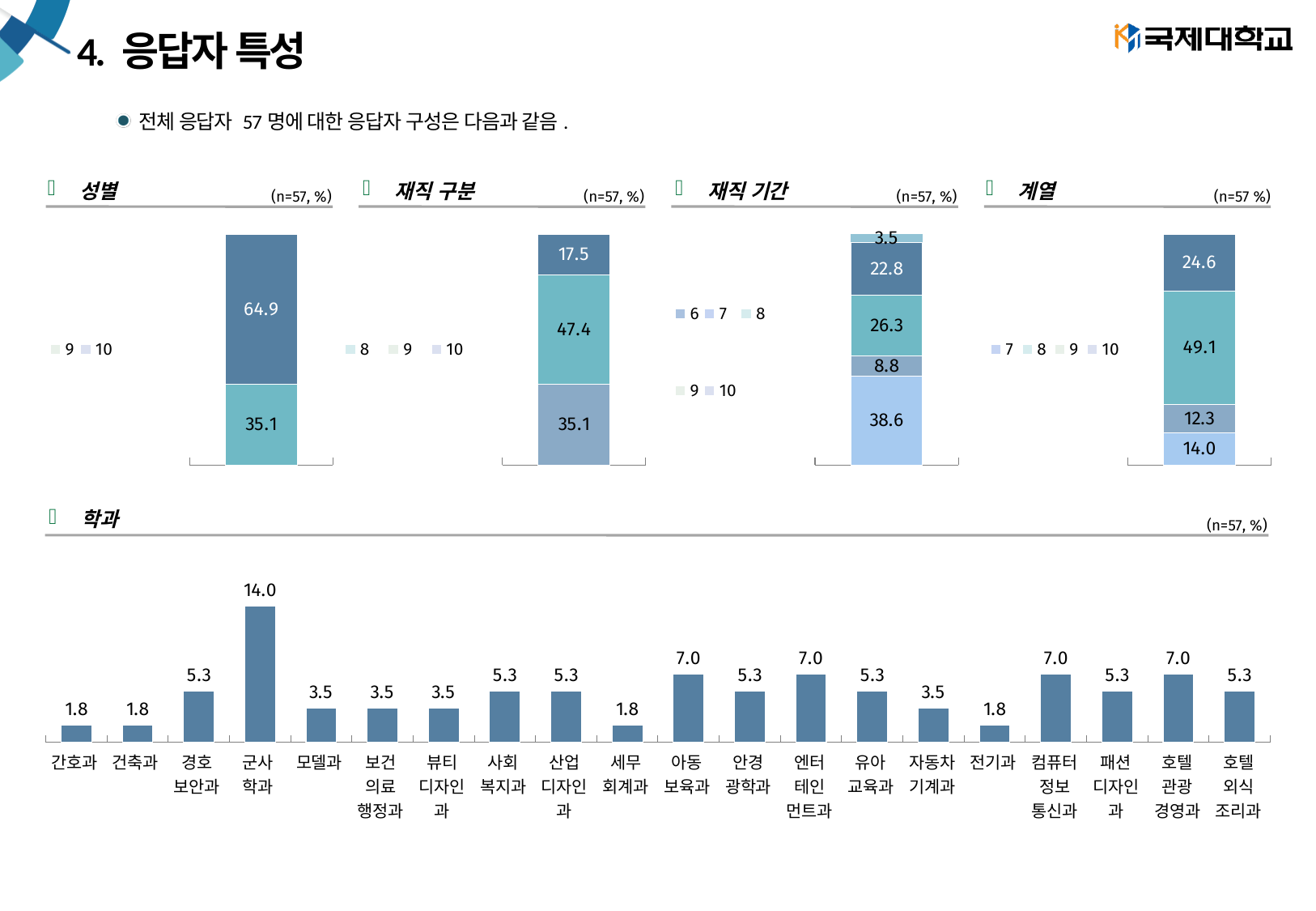

# 4. 응답자 특성
전체 응답자 57명에 대한 응답자 구성은 다음과 같음.
성별
(n=57, %)
재직 구분
(n=57, %)
재직 기간
(n=57, %)
계열
(n=57 %)

### Chart

| Category | 10 | 9 | 8 | 7 | 6 |  |  |  | 여성 | 남성 |
|---|---|---|---|---|---|---|---|---|---|---|
| 열1 | None | None | None | None | None | None | None | None | 35.08771929824561 | 64.91228070175438 |

### Chart

| Category | 10 | 9 | 8 | 7 | 6 |  |  | 조교수 | 부교수 | 교수 |
|---|---|---|---|---|---|---|---|---|---|---|
| 열1 | None | None | None | None | None | None | None | 35.08771929824561 | 47.368421052631575 | 17.543859649122805 |

### Chart

| Category | 10 | 9 | 8 | 7 | 6 |  | 16년 이상 | 11~15년 | 6~10년 | 1~5년 | 1년 미만 |
|---|---|---|---|---|---|---|---|---|---|---|---|
| 열1 | None | None | None | None | None | None | 38.59649122807017 | 8.771929824561402 | 26.31578947368421 | 22.807017543859647 | 3.508771929824561 |

### Chart

| Category | 10 | 9 | 8 | 7 | 6 |  | 공학계열 | 자연계열 | 인문사회계열 | 예체능계열 |
|---|---|---|---|---|---|---|---|---|---|---|
| 열1 | None | None | None | None | None | None | 14.035087719298245 | 12.280701754385964 | 49.122807017543856 | 24.561403508771928 |
학과
(n=57, %)

### Chart

| Category |  |
|---|---|
| 간호과 | 1.7543859649122806 |
| 건축과 | 1.7543859649122806 |
| 경호보안과 | 5.263157894736842 |
| 군사학과 | 14.035087719298245 |
| 모델과 | 3.508771929824561 |
| 보건의료행정과 | 3.508771929824561 |
| 뷰티디자인과 | 3.508771929824561 |
| 사회복지과 | 5.263157894736842 |
| 산업디자인과 | 5.263157894736842 |
| 세무회계과 | 1.7543859649122806 |
| 아동보육과 | 7.017543859649122 |
| 안경광학과 | 5.263157894736842 |
| 엔터테인먼트과 | 7.017543859649122 |
| 유아교육과 | 5.263157894736842 |
| 자동차기계과 | 3.508771929824561 |
| 전기과 | 1.7543859649122806 |
| 컴퓨터정보통신과 | 7.017543859649122 |
| 패션디자인과 | 5.263157894736842 |
| 호텔관광경영과 | 7.017543859649122 |
| 호텔외식조리과 | 5.263157894736842 |
| 간호과 | 건축과 | 경호 보안과 | 군사 학과 | 모델과 | 보건 의료 행정과 | 뷰티 디자인과 | 사회 복지과 | 산업 디자인과 | 세무 회계과 | 아동 보육과 | 안경 광학과 | 엔터 테인 먼트과 | 유아 교육과 | 자동차기계과 | 전기과 | 컴퓨터정보 통신과 | 패션 디자인과 | 호텔 관광 경영과 | 호텔 외식 조리과 |
| --- | --- | --- | --- | --- | --- | --- | --- | --- | --- | --- | --- | --- | --- | --- | --- | --- | --- | --- | --- |